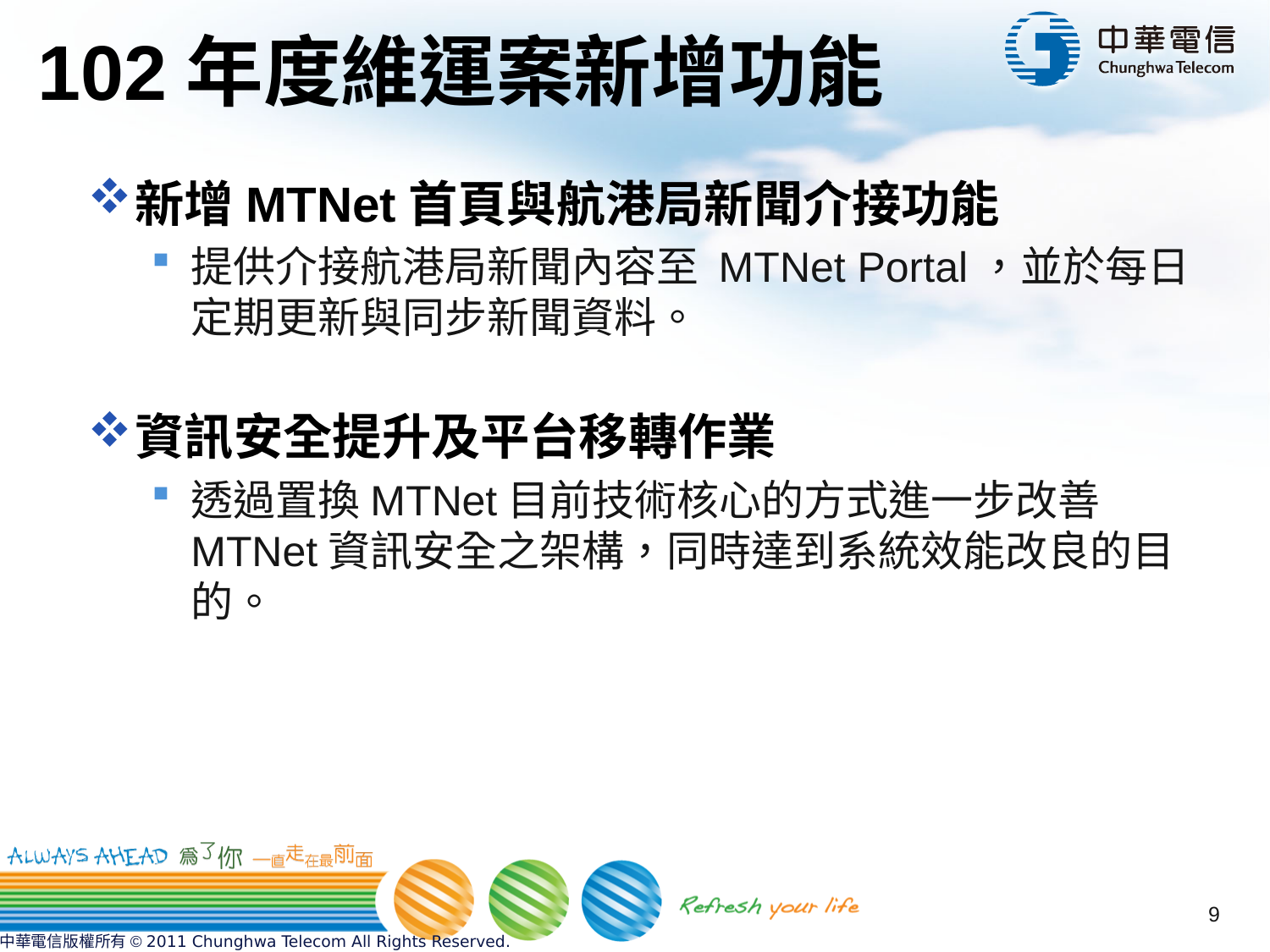

# 102年度維運案新增功能
新增MTNet首頁與航港局新聞介接功能
提供介接航港局新聞內容至 MTNet Portal，並於每日定期更新與同步新聞資料。

資訊安全提升及平台移轉作業
透過置換MTNet目前技術核心的方式進一步改善MTNet資訊安全之架構，同時達到系統效能改良的目的。